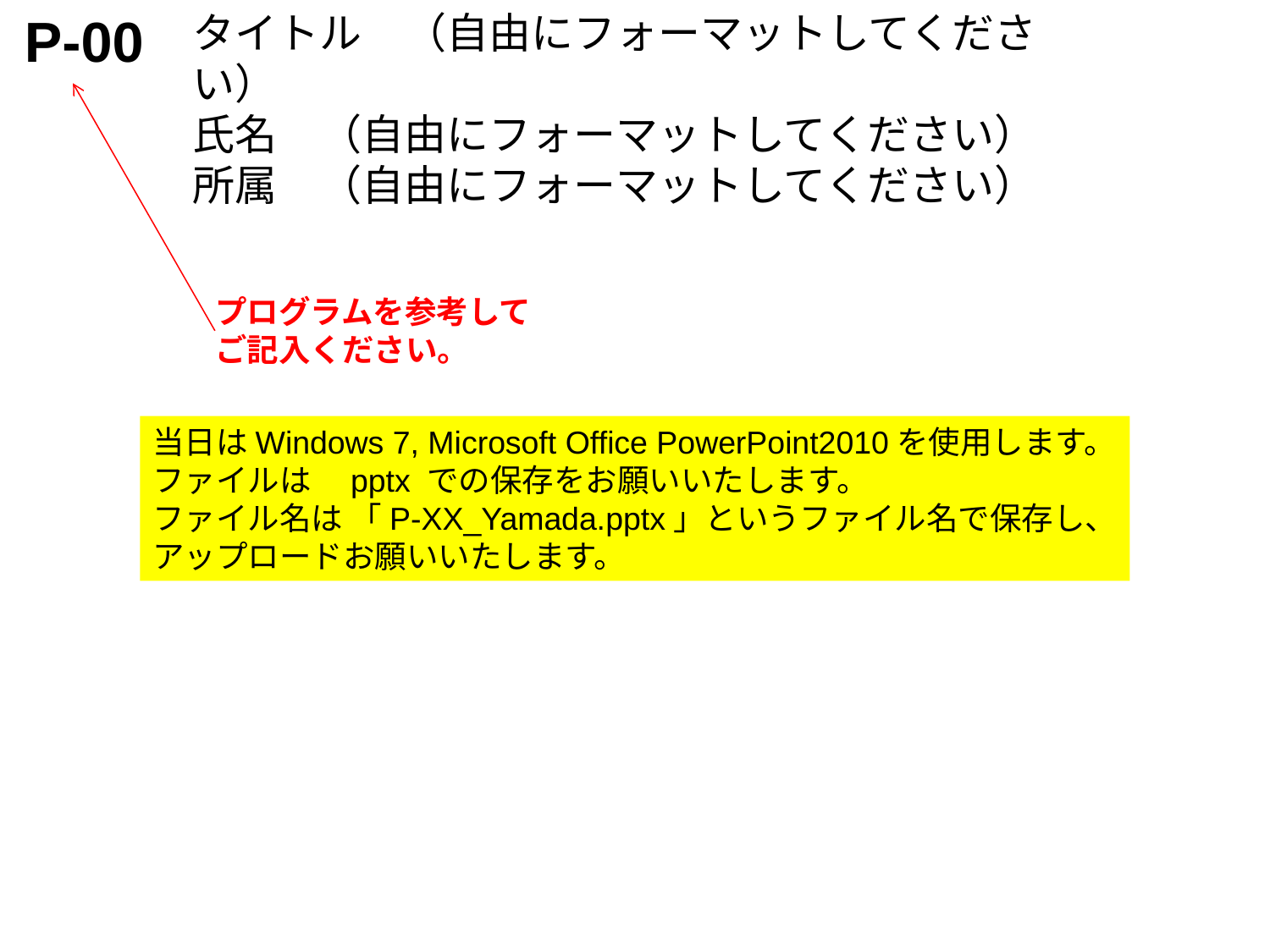

P-00
タイトル　（自由にフォーマットしてください）
氏名　（自由にフォーマットしてください）
所属　（自由にフォーマットしてください）
プログラムを参考して
ご記入ください。
当日はWindows 7, Microsoft Office PowerPoint2010を使用します。
ファイルは　pptx での保存をお願いいたします。
ファイル名は 「P-XX_Yamada.pptx」というファイル名で保存し、
アップロードお願いいたします。